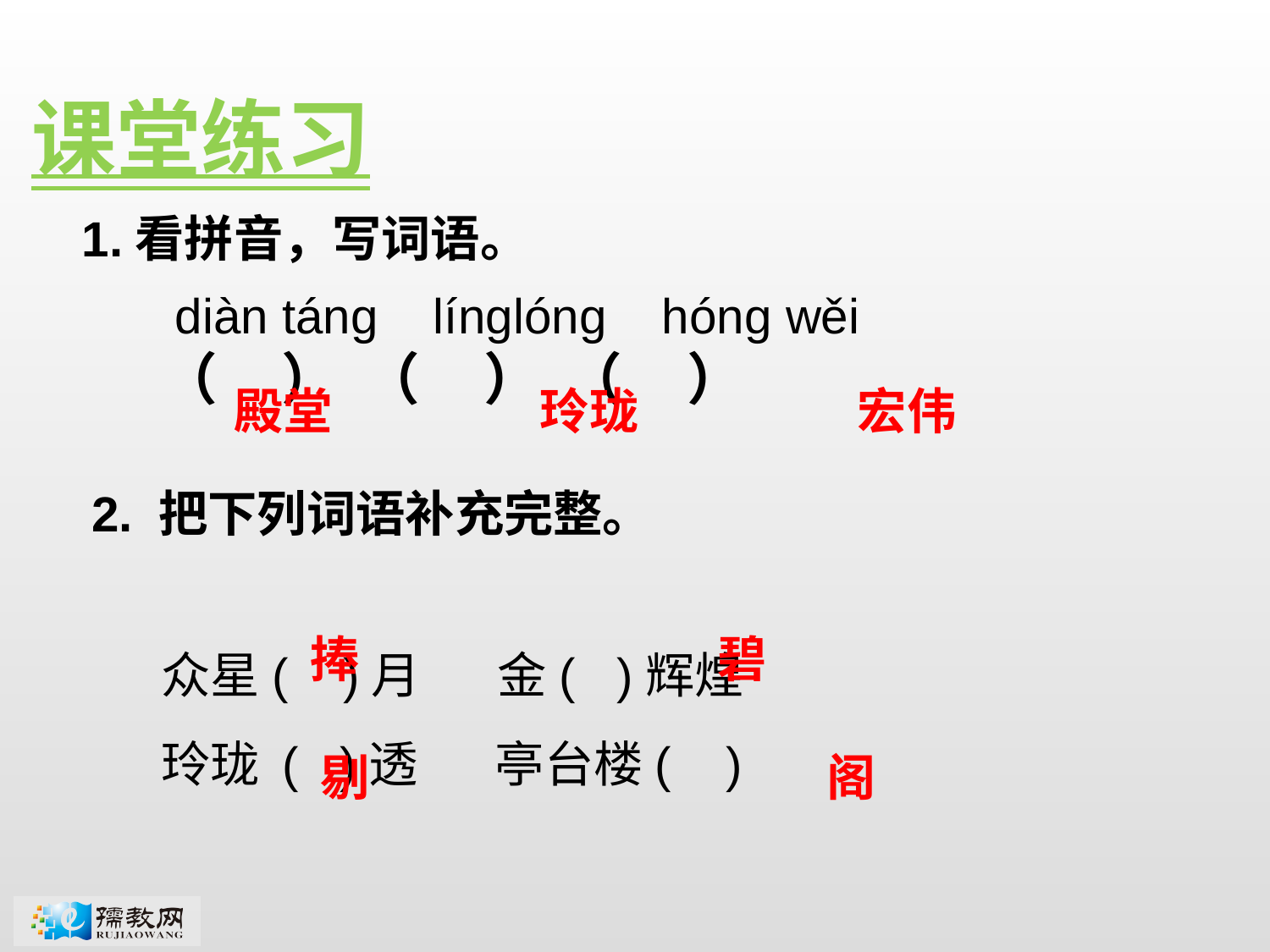

课堂练习

1.看拼音，写词语。
 diàn tánɡ    línɡlónɡ    hónɡ wěi
（     ）  （     ）  （     ）
殿堂
玲珑
宏伟
2. 把下列词语补充完整。
众星(    )月       金(   )辉煌
玲珑 (   )透       亭台楼(    )
捧
碧
剔
阁